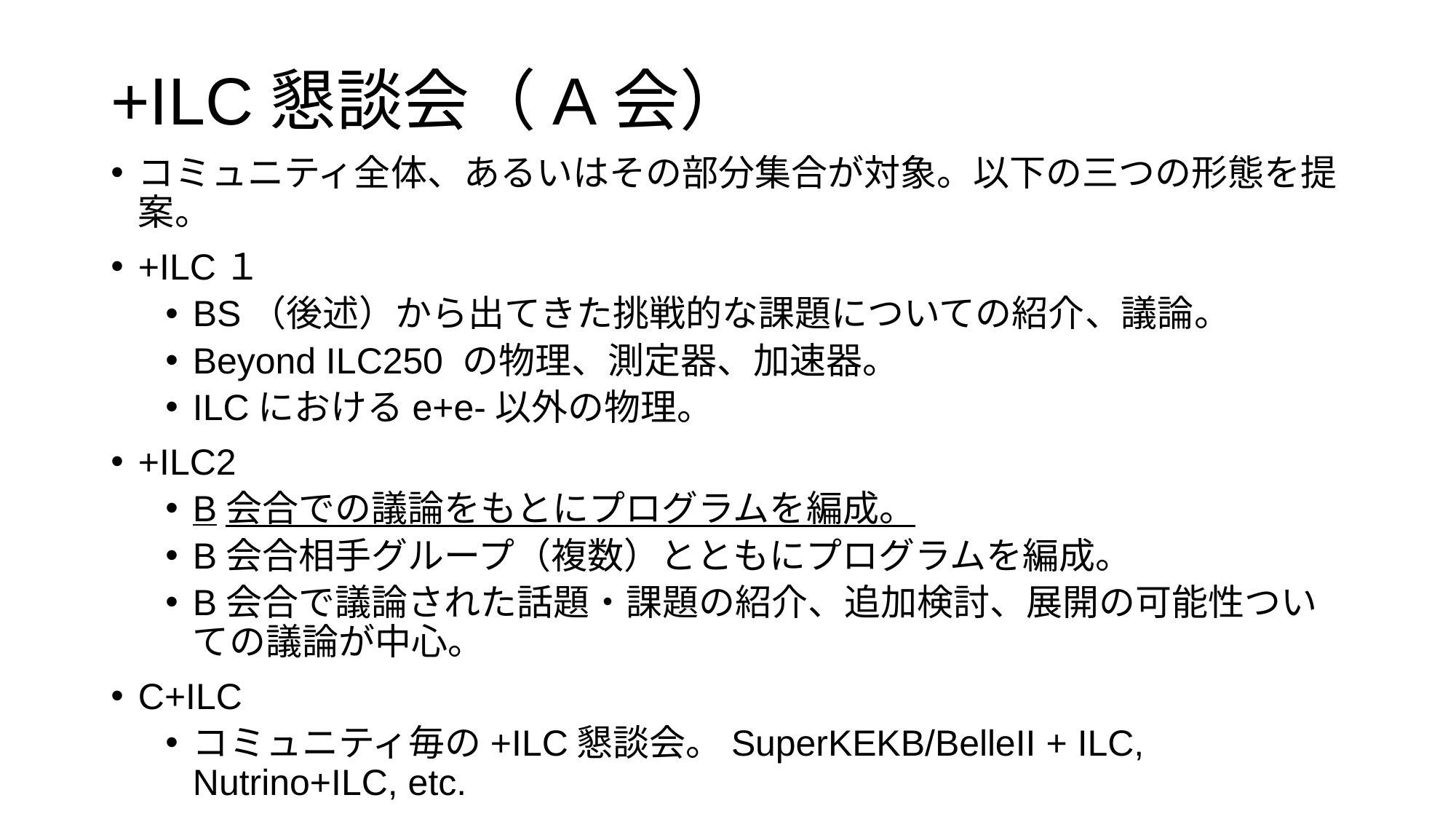

# +ILC懇談会（A会）
コミュニティ全体、あるいはその部分集合が対象。以下の三つの形態を提案。
+ILC１
BS（後述）から出てきた挑戦的な課題についての紹介、議論。
Beyond ILC250 の物理、測定器、加速器。
ILCにおけるe+e-以外の物理。
+ILC2
B会合での議論をもとにプログラムを編成。
B会合相手グループ（複数）とともにプログラムを編成。
B会合で議論された話題・課題の紹介、追加検討、展開の可能性ついての議論が中心。
C+ILC
コミュニティ毎の+ILC懇談会。SuperKEKB/BelleII + ILC, Nutrino+ILC, etc.